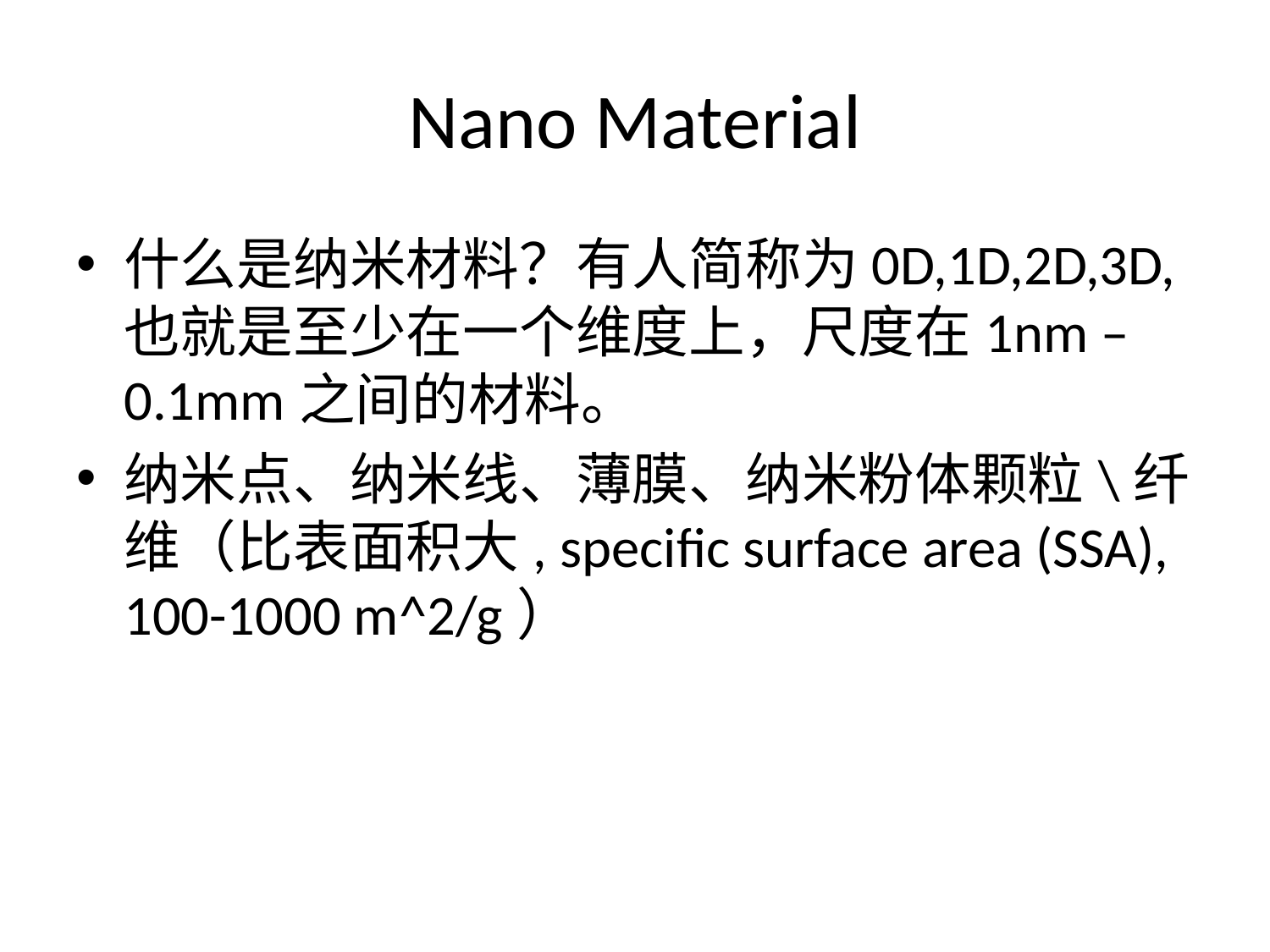

# Nano Material
什么是纳米材料？有人简称为0D,1D,2D,3D, 也就是至少在一个维度上，尺度在1nm – 0.1mm之间的材料。
纳米点、纳米线、薄膜、纳米粉体颗粒\纤维（比表面积大, specific surface area (SSA),  100-1000 m^2/g）